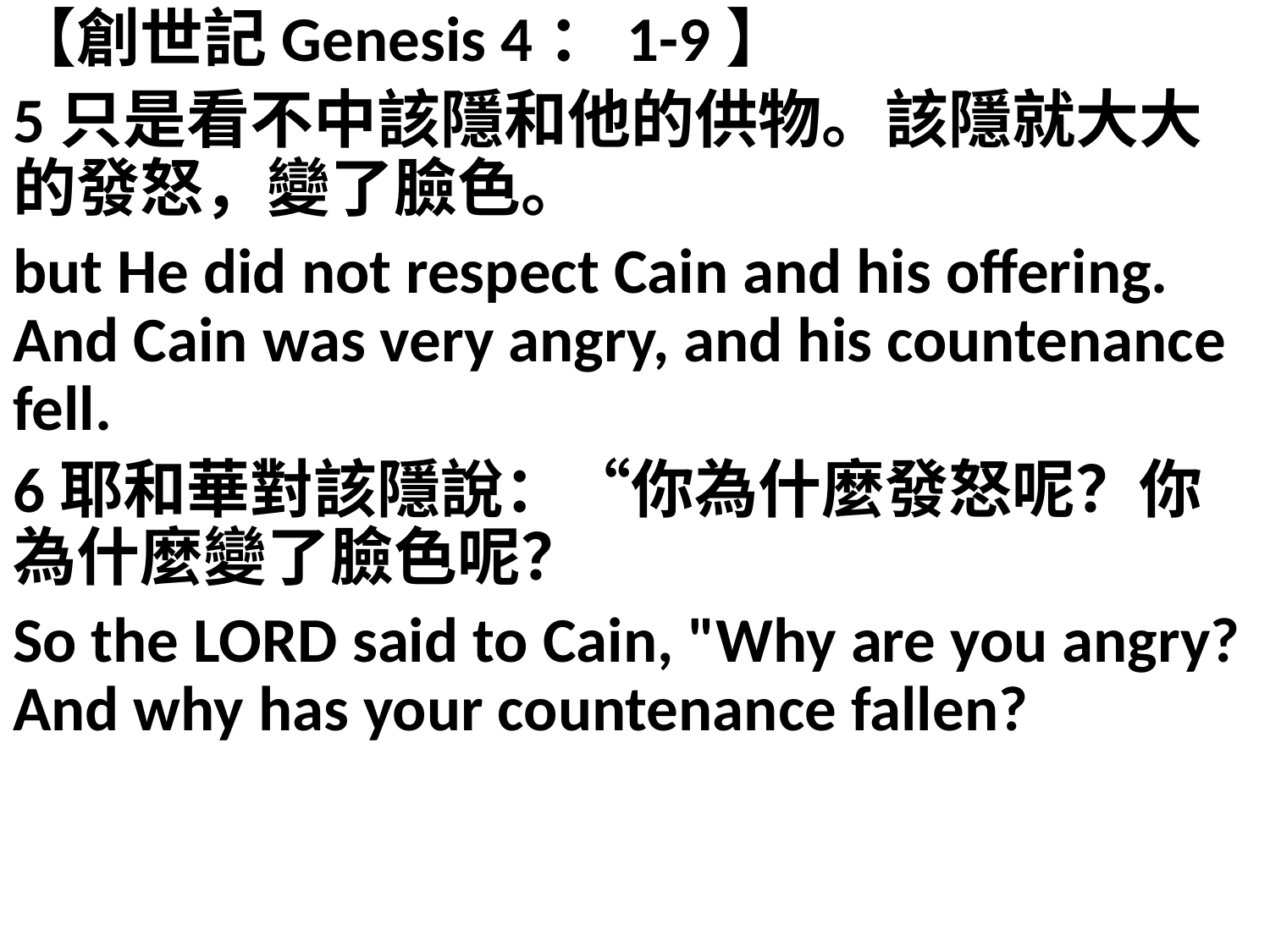

【創世記Genesis 4：1-9】
5只是看不中該隱和他的供物。該隱就大大的發怒，變了臉色。
but He did not respect Cain and his offering. And Cain was very angry, and his countenance fell.
6耶和華對該隱說：“你為什麼發怒呢？你為什麼變了臉色呢？
So the LORD said to Cain, "Why are you angry? And why has your countenance fallen?